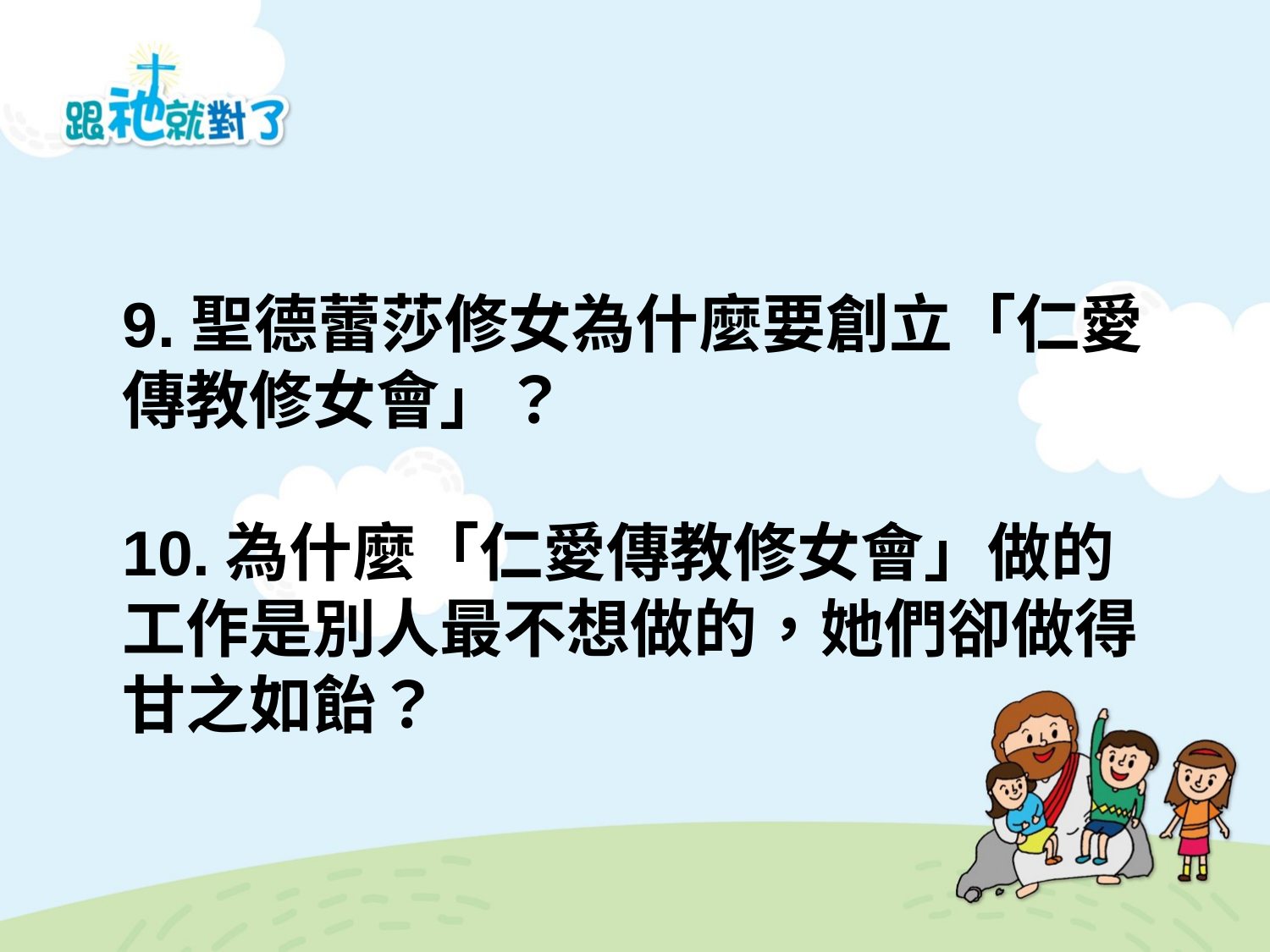

9.聖德蕾莎修女為什麼要創立「仁愛傳教修女會」？

10.為什麼「仁愛傳教修女會」做的工作是別人最不想做的，她們卻做得甘之如飴？